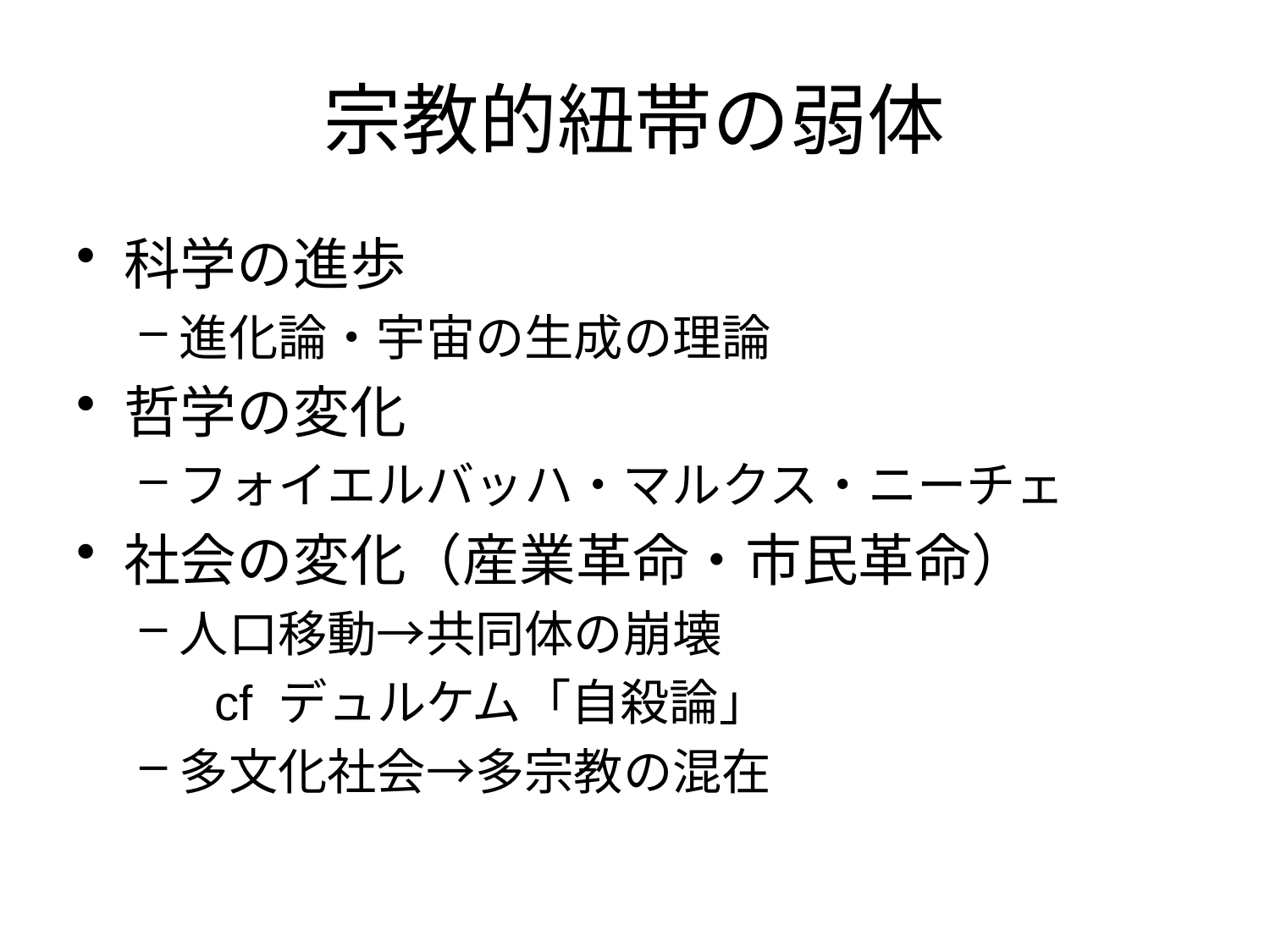

# 宗教的紐帯の弱体
科学の進歩
進化論・宇宙の生成の理論
哲学の変化
フォイエルバッハ・マルクス・ニーチェ
社会の変化（産業革命・市民革命）
人口移動→共同体の崩壊
      cf デュルケム「自殺論」
多文化社会→多宗教の混在